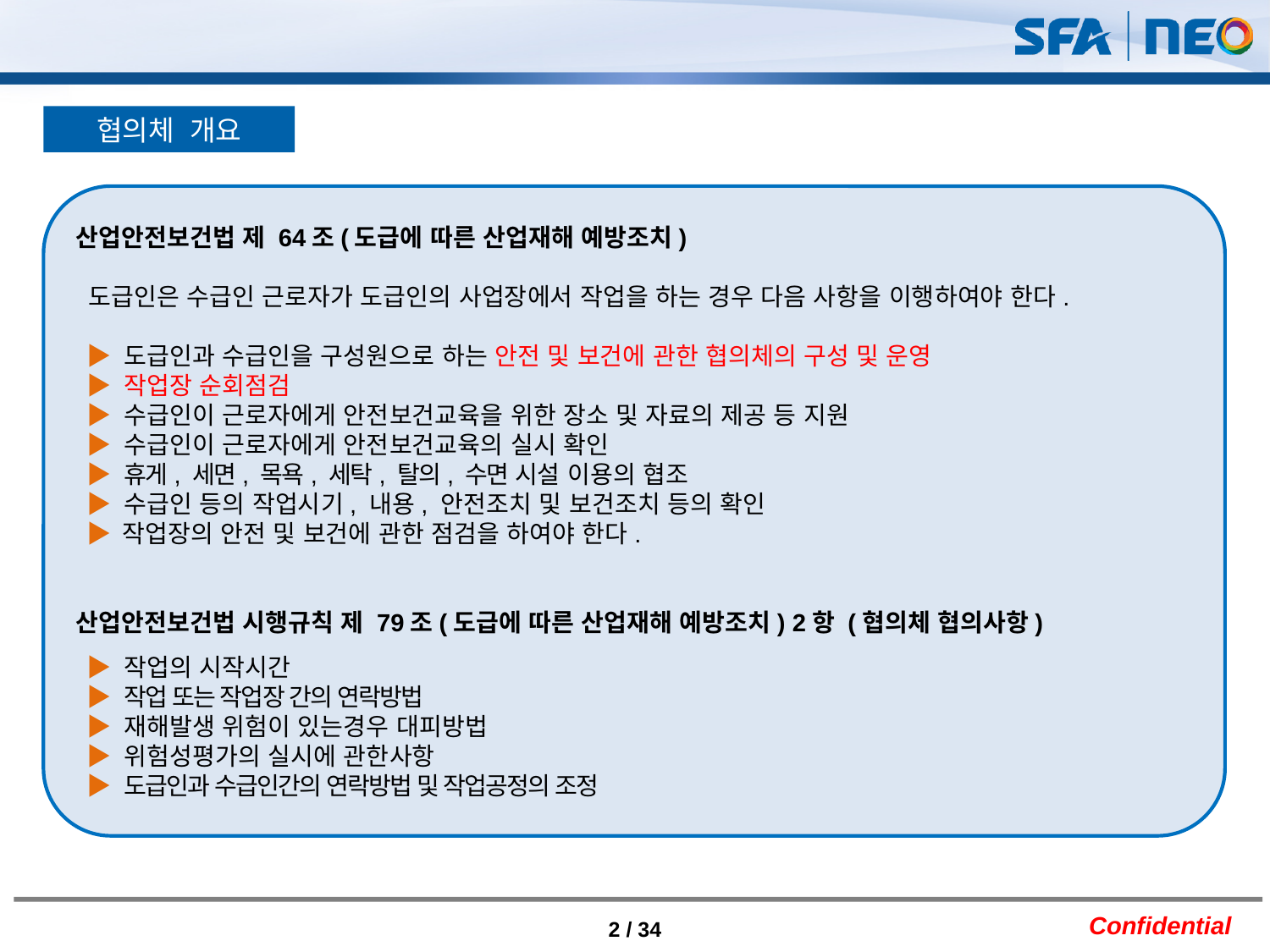

협의체  개요
산업안전보건법 제 64조(도급에 따른 산업재해 예방조치)

 도급인은 수급인 근로자가 도급인의 사업장에서 작업을 하는 경우 다음 사항을 이행하여야 한다.

  ▶ 도급인과 수급인을 구성원으로 하는 안전 및 보건에 관한 협의체의 구성 및 운영
  ▶ 작업장 순회점검
  ▶ 수급인이 근로자에게 안전보건교육을 위한 장소 및 자료의 제공 등 지원
  ▶ 수급인이 근로자에게 안전보건교육의 실시 확인
  ▶ 휴게, 세면, 목욕, 세탁, 탈의, 수면 시설 이용의 협조
  ▶ 수급인 등의 작업시기, 내용, 안전조치 및 보건조치 등의 확인
  ▶ 작업장의 안전 및 보건에 관한 점검을 하여야 한다.

산업안전보건법 시행규칙 제 79조(도급에 따른 산업재해 예방조치) 2항 (협의체 협의사항)

  ▶ 작업의 시작시간
  ▶ 작업 또는 작업장 간의 연락방법
  ▶ 재해발생 위험이 있는경우 대피방법
  ▶ 위험성평가의 실시에 관한사항
  ▶ 도급인과 수급인간의 연락방법 및 작업공정의 조정